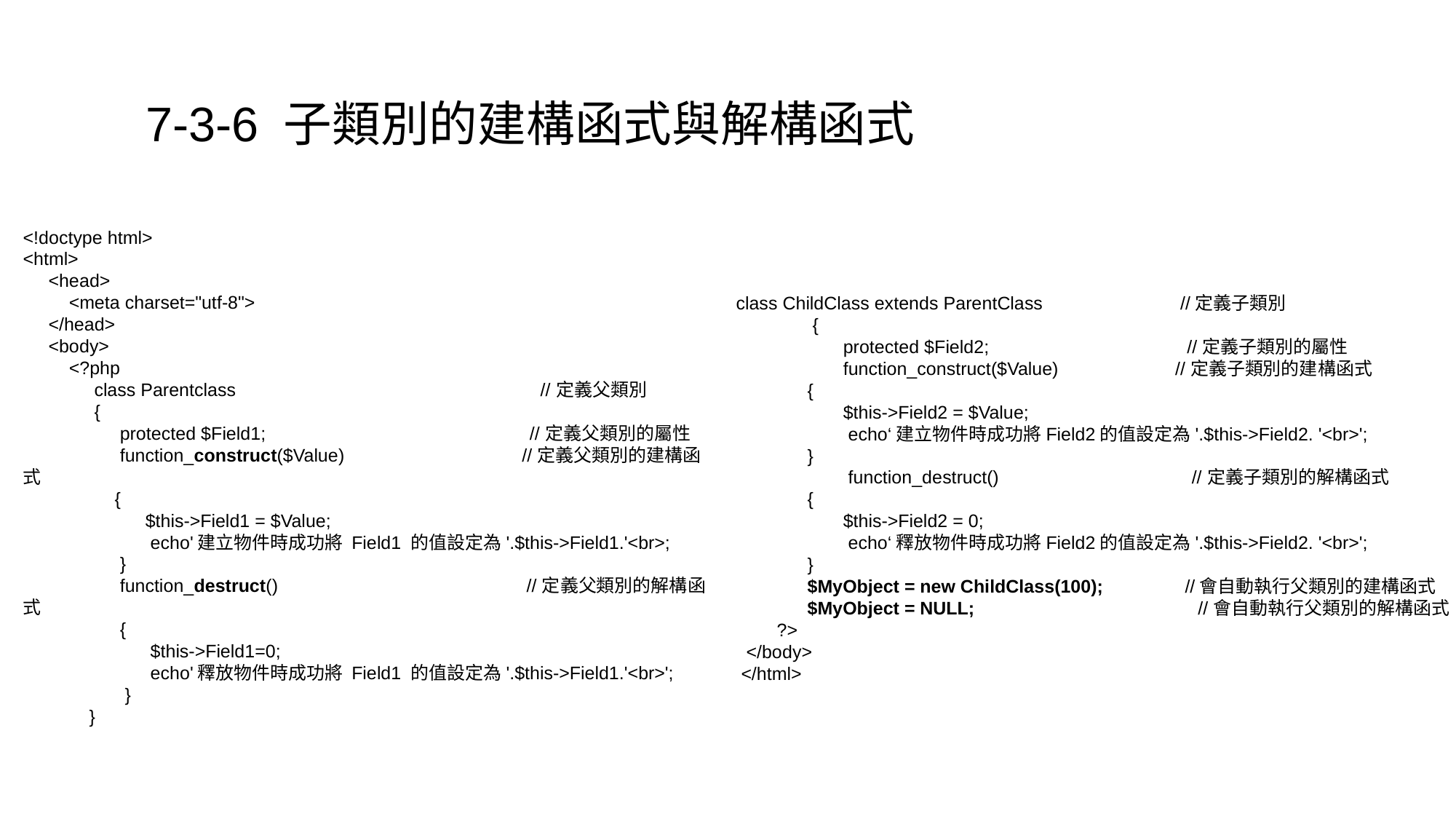

# 7-3-6 子類別的建構函式與解構函式
<!doctype html>
<html>
     <head>
         <meta charset="utf-8">
     </head>
     <body>
         <?php
              class Parentclass                                                            //定義父類別
              {
                   protected $Field1;                                                    //定義父類別的屬性
                   function_construct($Value)                                   //定義父類別的建構函式
                  {
                        $this->Field1 = $Value;
                         echo'建立物件時成功將 Field1 的值設定為'.$this->Field1.'<br>;
                   }
                   function_destruct()                                                 //定義父類別的解構函式
                   {
                         $this->Field1=0;
                         echo'釋放物件時成功將 Field1 的值設定為'.$this->Field1.'<br>';
                    }
             }

 class ChildClass extends ParentClass                           //定義子類別
                {
                      protected $Field2;                                       //定義子類別的屬性
                      function_construct($Value)                       //定義子類別的建構函式
               {
                      $this->Field2 = $Value;
                       echo‘建立物件時成功將Field2的值設定為'.$this->Field2. '<br>';
               }
                       function_destruct()                                      //定義子類別的解構函式
               {
                      $this->Field2 = 0;
                       echo‘釋放物件時成功將Field2的值設定為'.$this->Field2. '<br>';
               }
               $MyObject = new ChildClass(100);                //會自動執行父類別的建構函式
               $MyObject = NULL;                                            //會自動執行父類別的解構函式
         ?>
   </body>
  </html>